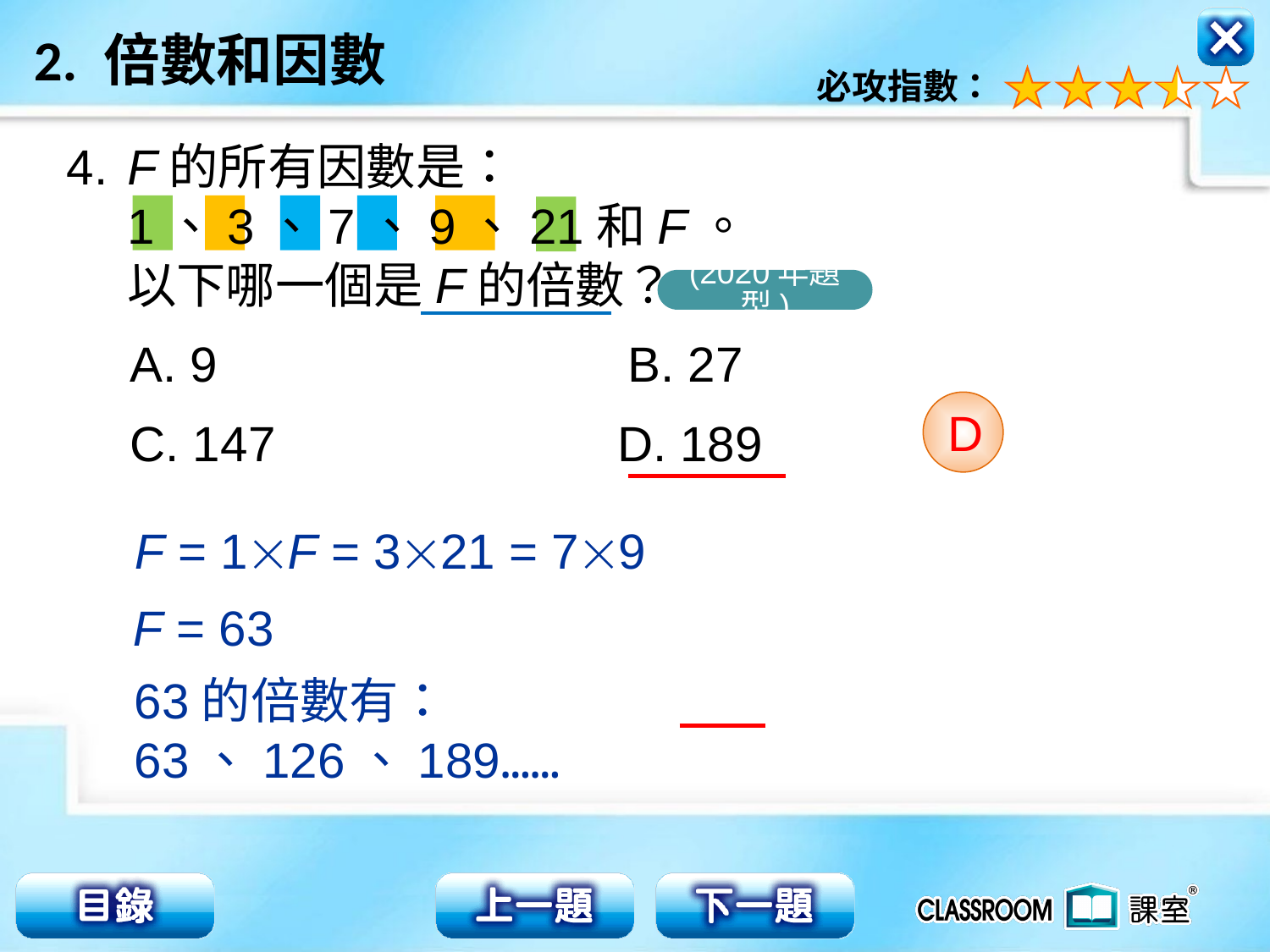

F的所有因數是：
1、3、7、9、21和F。
以下哪一個是F的倍數？
4.

(2020年題型)
 A. 9 	                            B. 27
 C. 147           　               D. 189

D
F = 1×F = 3×21 = 7×9
F = 63
63的倍數有：63、126、189……